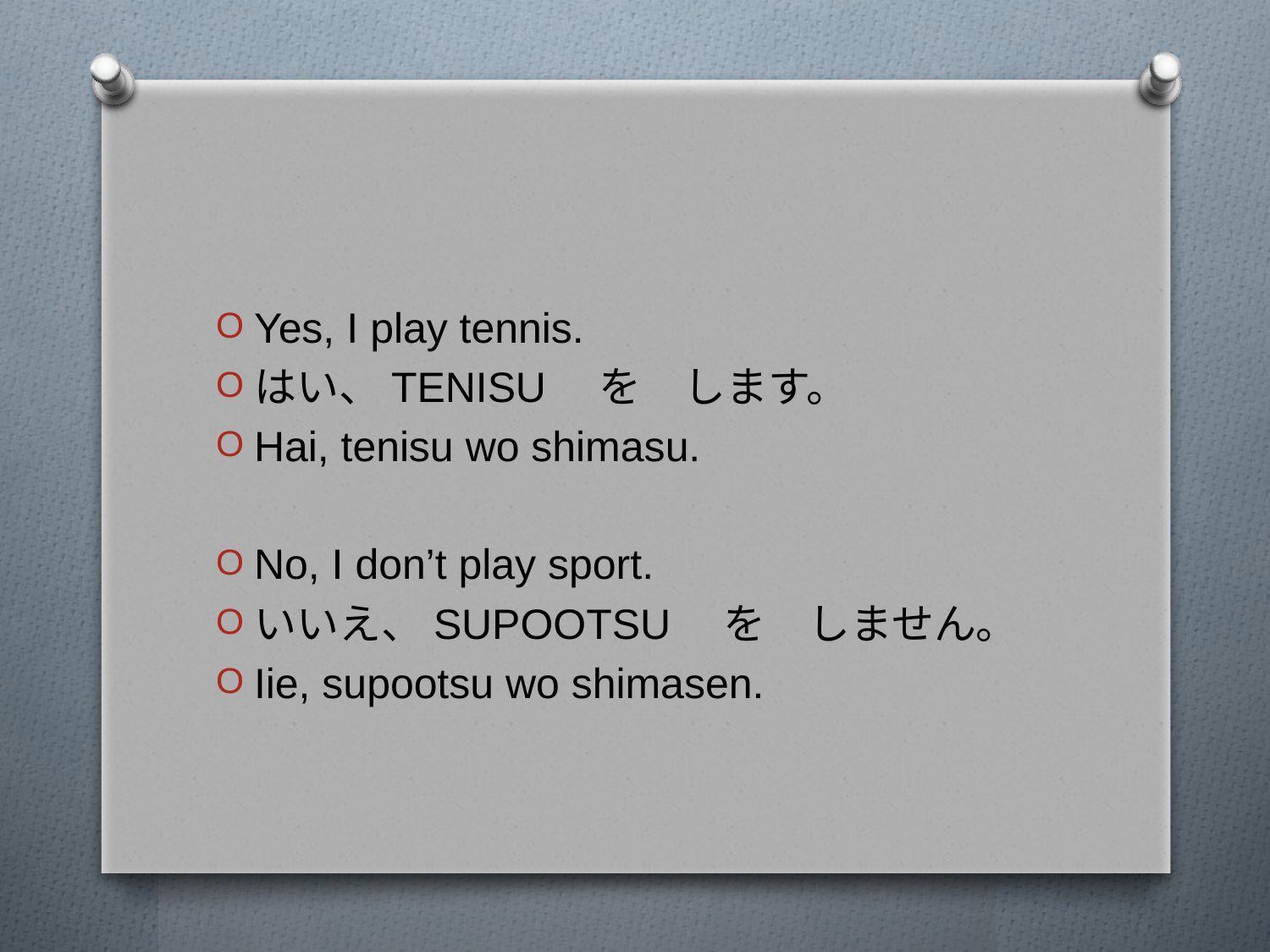

#
Yes, I play tennis.
はい、TENISU　を　します。
Hai, tenisu wo shimasu.

No, I don’t play sport.
いいえ、SUPOOTSU　を　しません。
Iie, supootsu wo shimasen.